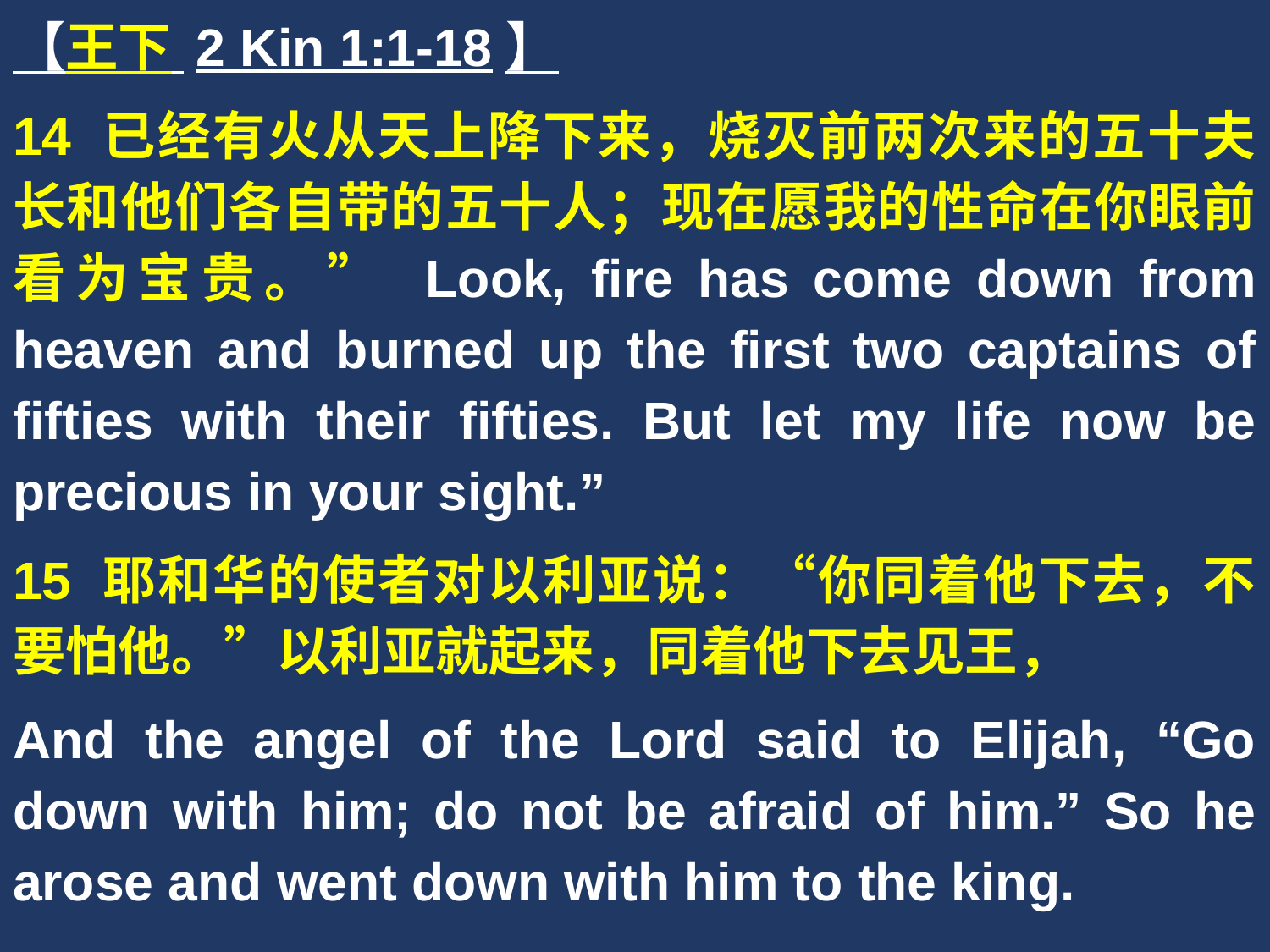

【王下 2 Kin 1:1-18】
14 已经有火从天上降下来，烧灭前两次来的五十夫长和他们各自带的五十人；现在愿我的性命在你眼前看为宝贵。” Look, fire has come down from heaven and burned up the first two captains of fifties with their fifties. But let my life now be precious in your sight.”
15 耶和华的使者对以利亚说：“你同着他下去，不要怕他。”以利亚就起来，同着他下去见王，
And the angel of the Lord said to Elijah, “Go down with him; do not be afraid of him.” So he arose and went down with him to the king.